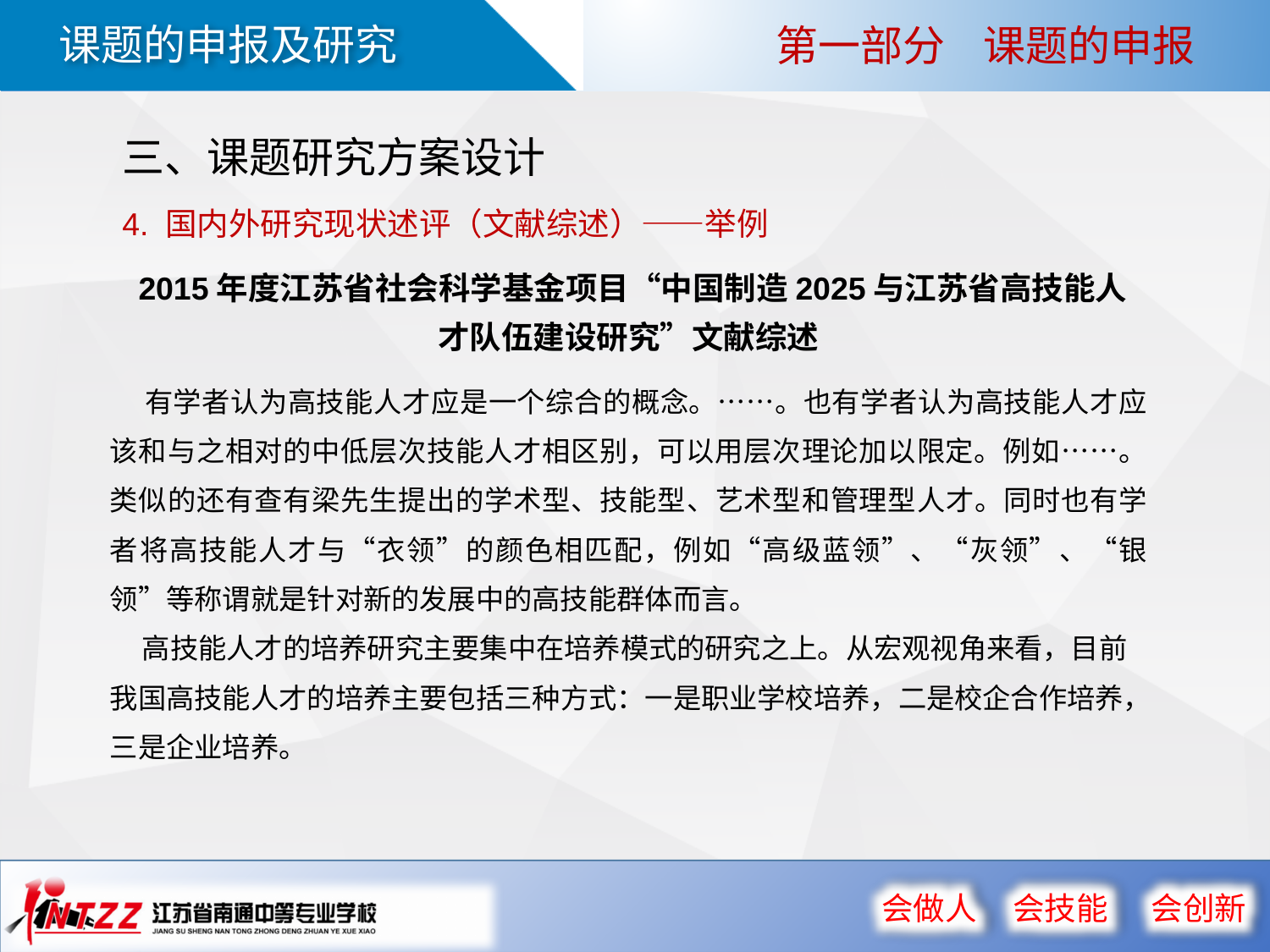

第一部分    课题的申报
三、课题研究方案设计
4. 国内外研究现状述评（文献综述）——举例

 2015年度江苏省社会科学基金项目“中国制造2025与江苏省高技能人才队伍建设研究”文献综述
    有学者认为高技能人才应是一个综合的概念。……。也有学者认为高技能人才应该和与之相对的中低层次技能人才相区别，可以用层次理论加以限定。例如……。类似的还有查有梁先生提出的学术型、技能型、艺术型和管理型人才。同时也有学者将高技能人才与“衣领”的颜色相匹配，例如“高级蓝领”、“灰领”、“银领”等称谓就是针对新的发展中的高技能群体而言。
    高技能人才的培养研究主要集中在培养模式的研究之上。从宏观视角来看，目前我国高技能人才的培养主要包括三种方式：一是职业学校培养，二是校企合作培养，三是企业培养。